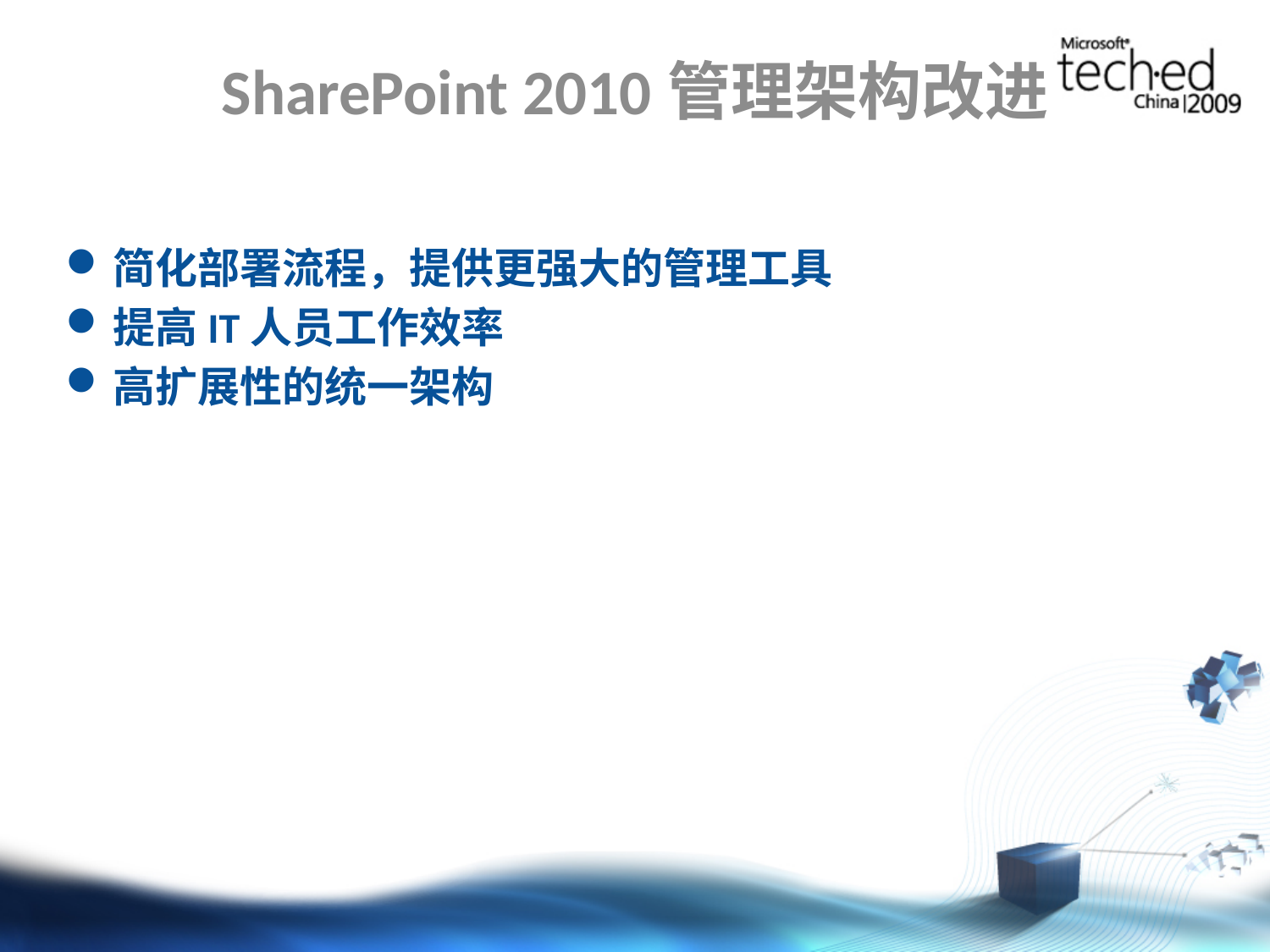

# SharePoint 2010管理架构改进

简化部署流程，提供更强大的管理工具
提高IT人员工作效率
高扩展性的统一架构